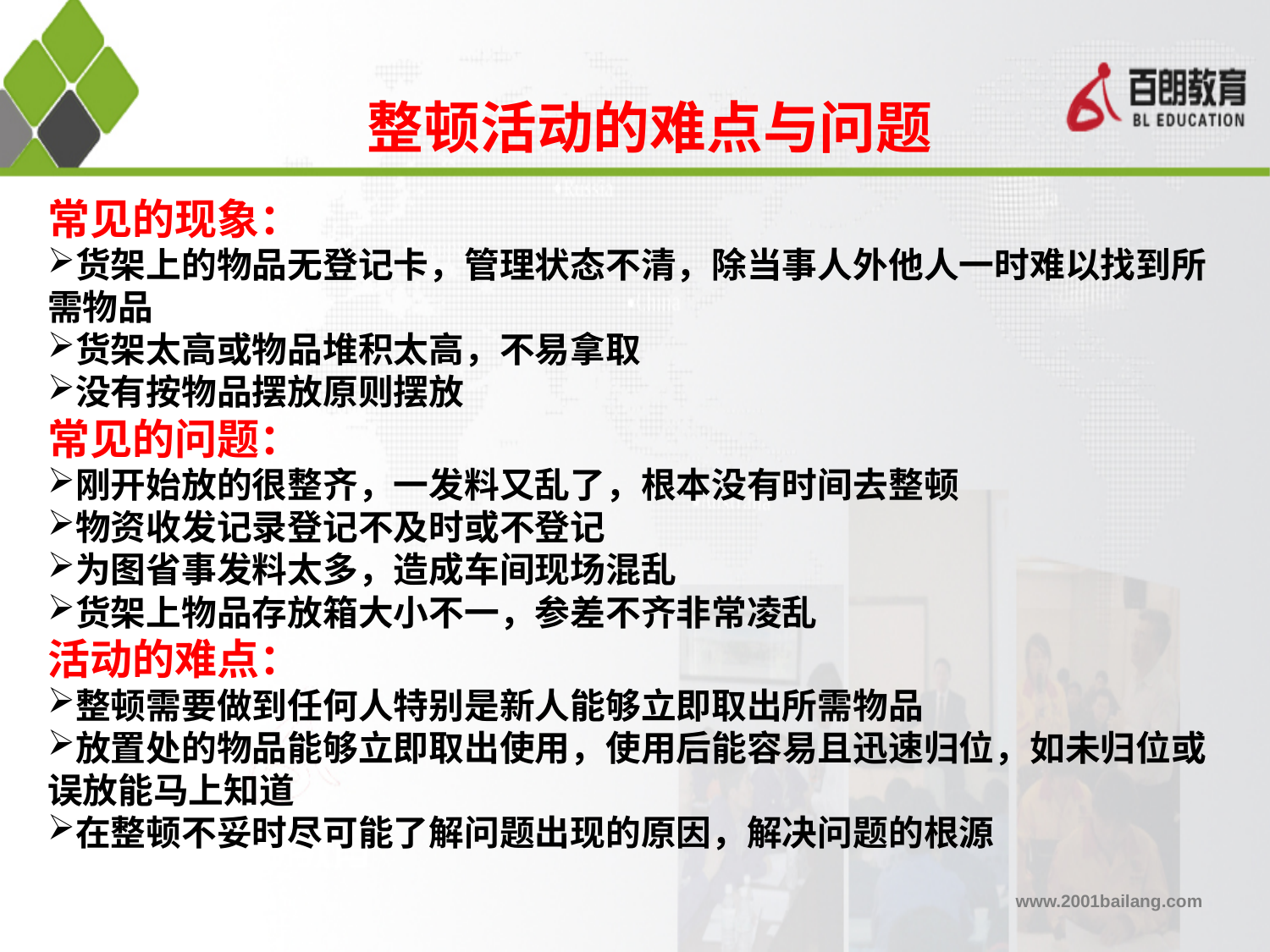

整顿活动的难点与问题
常见的现象：
货架上的物品无登记卡，管理状态不清，除当事人外他人一时难以找到所需物品
货架太高或物品堆积太高，不易拿取
没有按物品摆放原则摆放
常见的问题：
刚开始放的很整齐，一发料又乱了，根本没有时间去整顿
物资收发记录登记不及时或不登记
为图省事发料太多，造成车间现场混乱
货架上物品存放箱大小不一，参差不齐非常凌乱
活动的难点：
整顿需要做到任何人特别是新人能够立即取出所需物品
放置处的物品能够立即取出使用，使用后能容易且迅速归位，如未归位或误放能马上知道
在整顿不妥时尽可能了解问题出现的原因，解决问题的根源